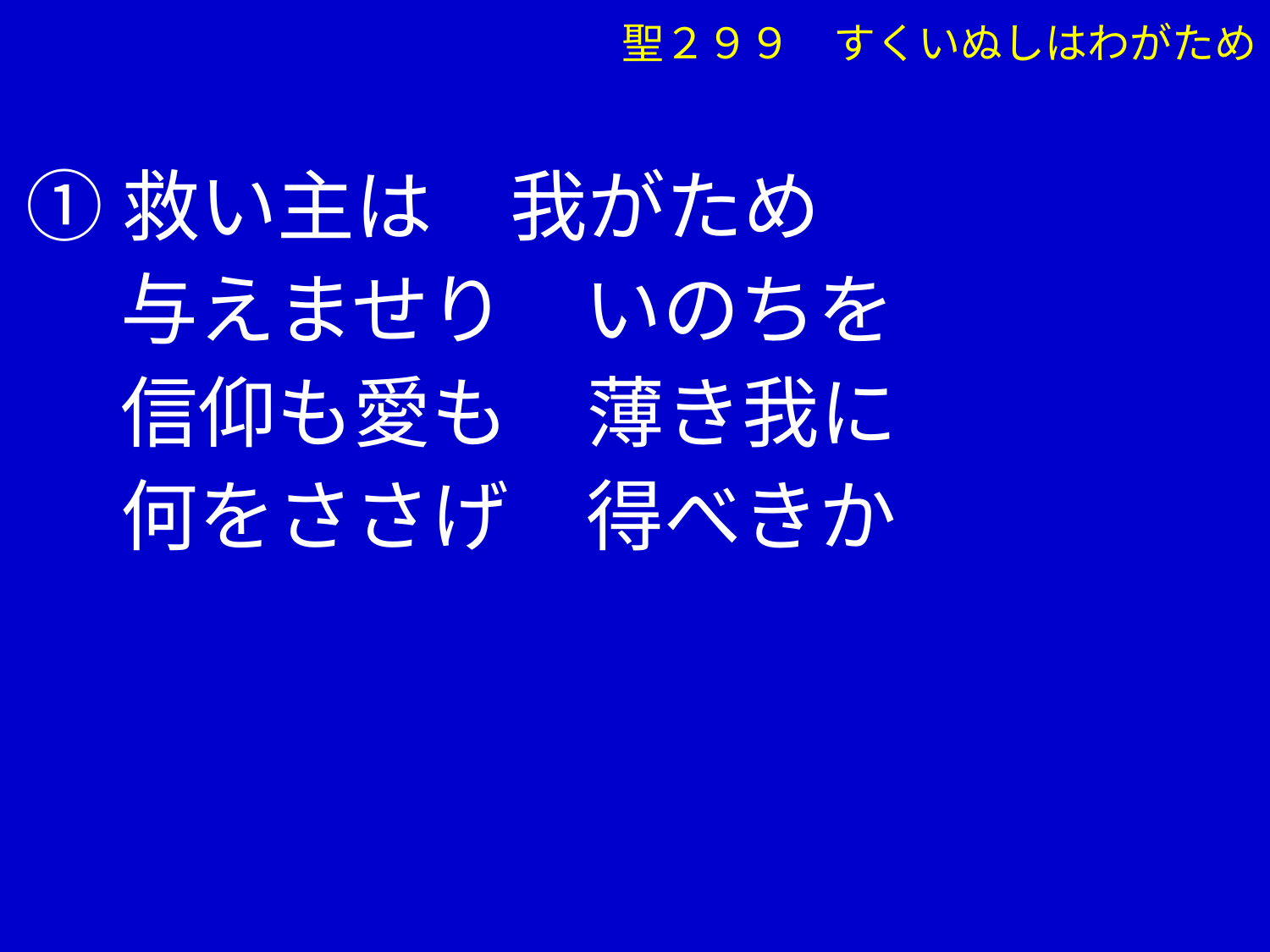

聖２９９　すくいぬしはわがため

①救い主は　我がため
　 与えませり　いのちを
　 信仰も愛も　薄き我に
　 何をささげ　得べきか